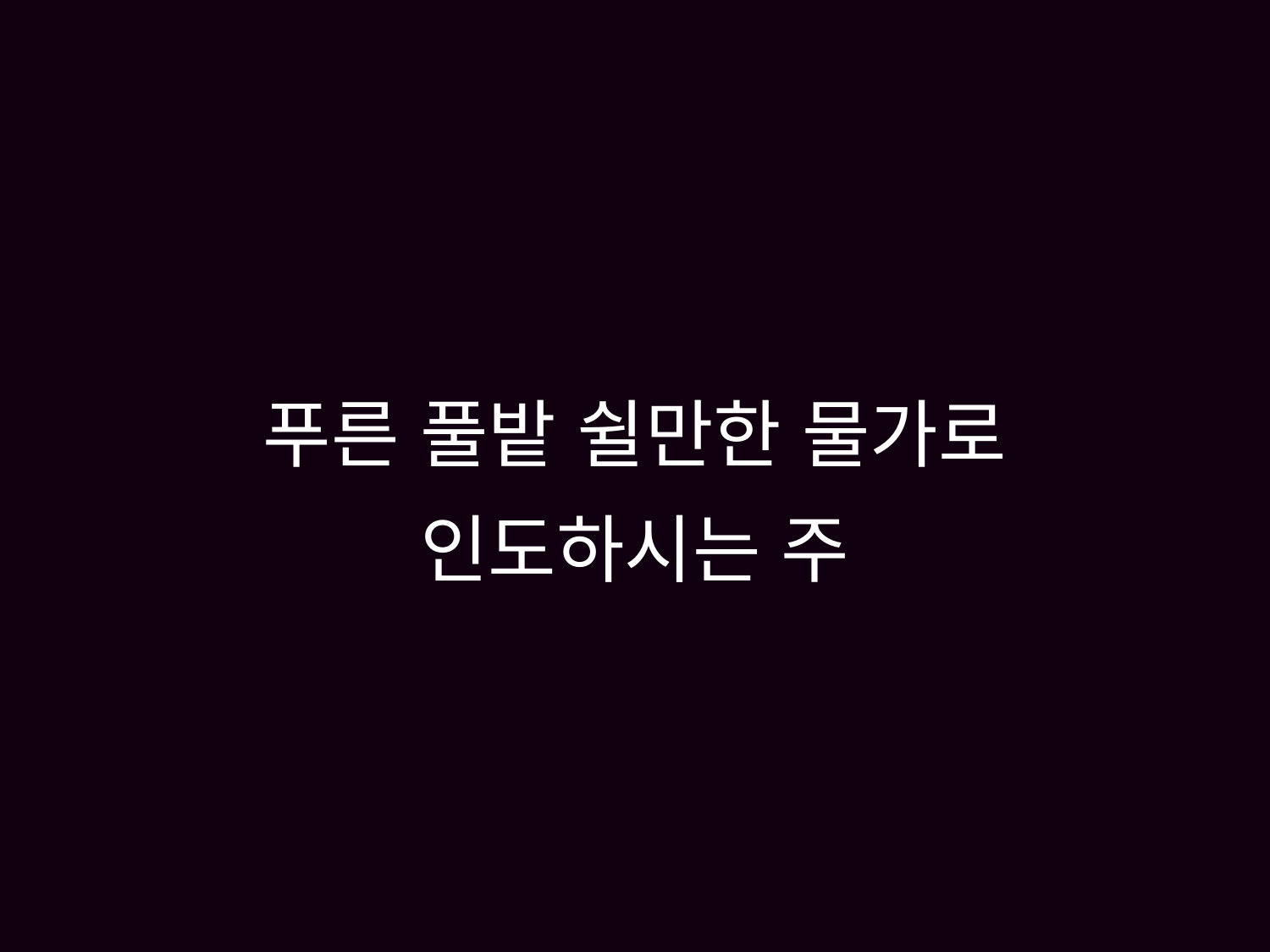

# 푸른 풀밭 쉴만한 물가로 인도하시는 주